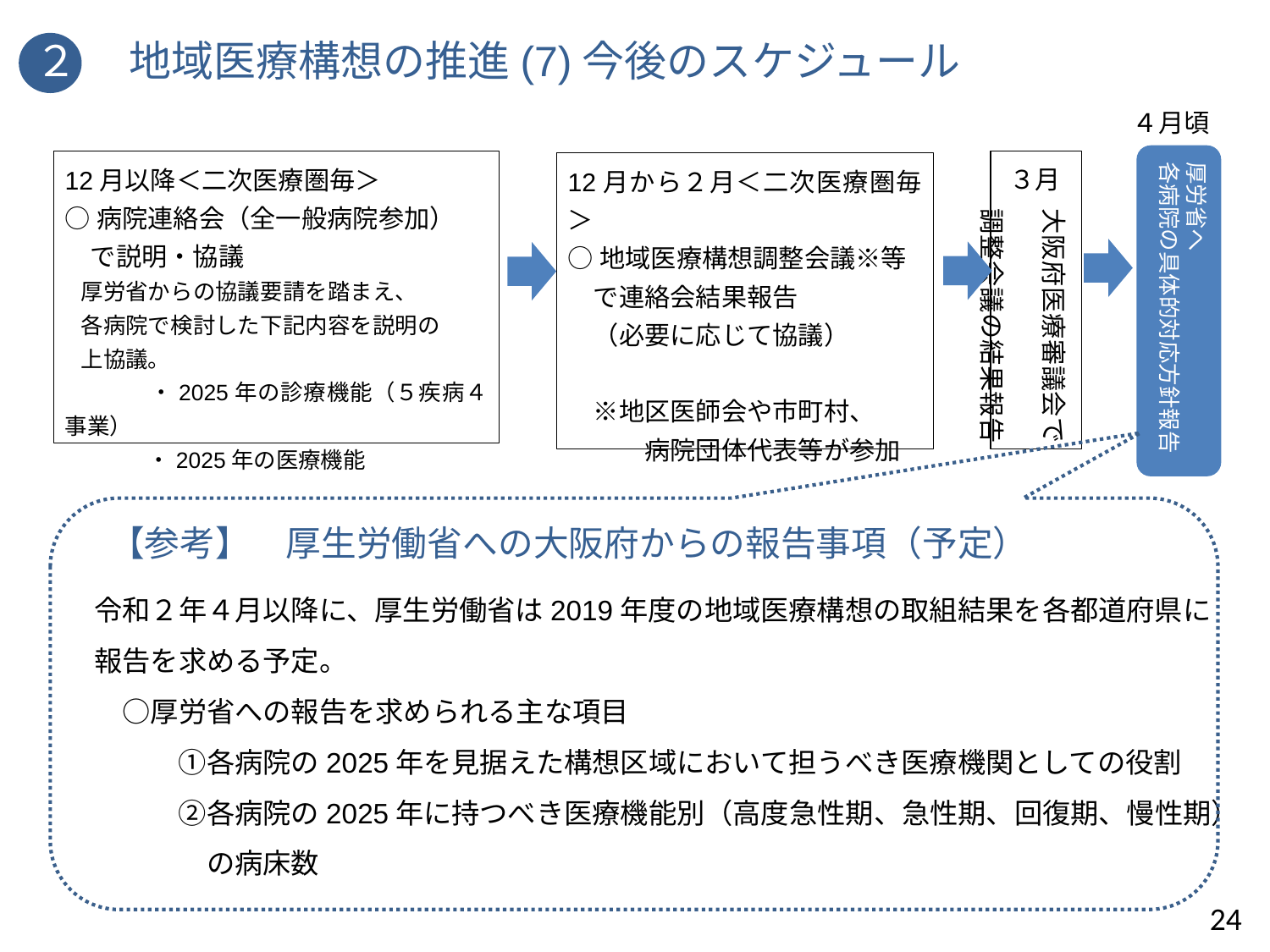

２ 　地域医療構想の推進(7)今後のスケジュール

４月頃
厚労省へ
各病院の具体的対応方針報告
12月以降＜二次医療圏毎＞
○病院連絡会（全一般病院参加）
　で説明・協議
厚労省からの協議要請を踏まえ、
各病院で検討した下記内容を説明の
上協議。
　　　・2025年の診療機能（５疾病４事業）
　　　・2025年の医療機能
　　大阪府医療審議会で
　　調整会議の結果報告
12月から２月＜二次医療圏毎＞
○地域医療構想調整会議※等
　で連絡会結果報告
　（必要に応じて協議）

　※地区医師会や市町村、
　　　病院団体代表等が参加
３月

【参考】　厚生労働省への大阪府からの報告事項（予定）
令和２年４月以降に、厚生労働省は2019年度の地域医療構想の取組結果を各都道府県に
報告を求める予定。
　○厚労省への報告を求められる主な項目
　　　①各病院の2025年を見据えた構想区域において担うべき医療機関としての役割
　　　②各病院の2025年に持つべき医療機能別（高度急性期、急性期、回復期、慢性期）
　　　　の病床数
24